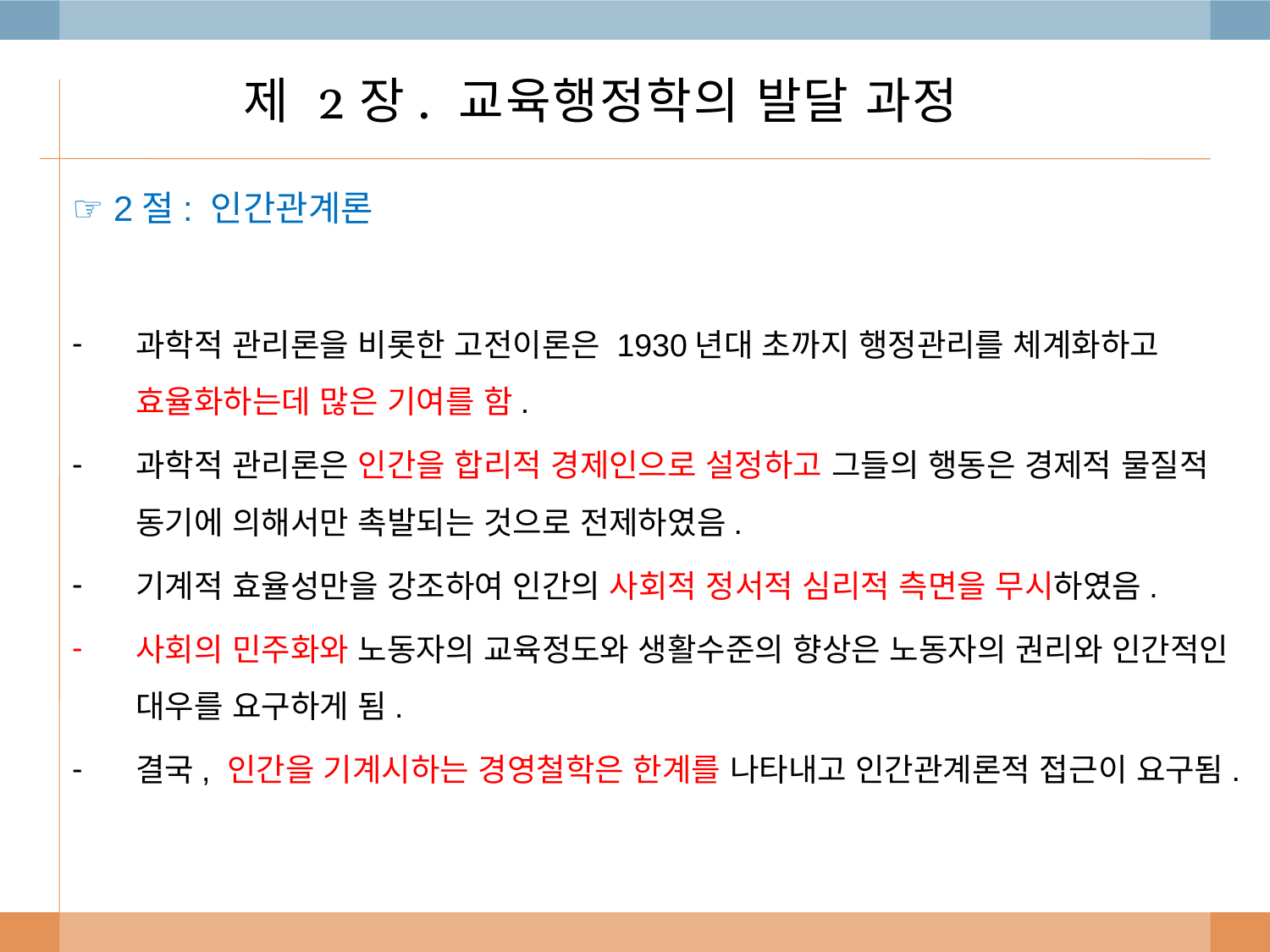

# 제 2장. 교육행정학의 발달 과정
☞ 2절: 인간관계론

과학적 관리론을 비롯한 고전이론은 1930년대 초까지 행정관리를 체계화하고 효율화하는데 많은 기여를 함.
과학적 관리론은 인간을 합리적 경제인으로 설정하고 그들의 행동은 경제적 물질적 동기에 의해서만 촉발되는 것으로 전제하였음.
기계적 효율성만을 강조하여 인간의 사회적 정서적 심리적 측면을 무시하였음.
사회의 민주화와 노동자의 교육정도와 생활수준의 향상은 노동자의 권리와 인간적인 대우를 요구하게 됨.
결국, 인간을 기계시하는 경영철학은 한계를 나타내고 인간관계론적 접근이 요구됨.